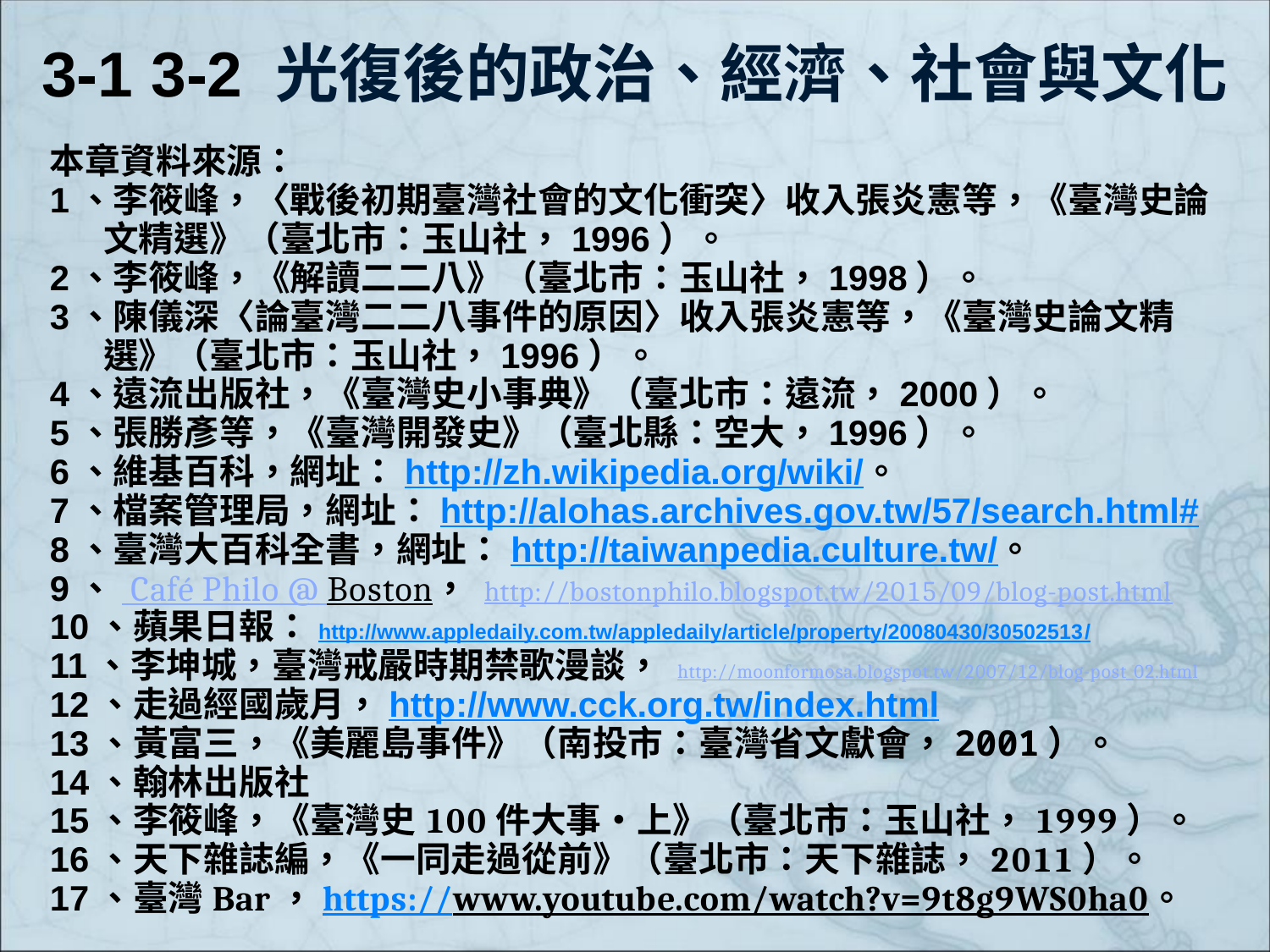

# 3-1 3-2 光復後的政治、經濟、社會與文化
本章資料來源：
1、李筱峰，〈戰後初期臺灣社會的文化衝突〉收入張炎憲等，《臺灣史論文精選》（臺北市：玉山社，1996）。
2、李筱峰，《解讀二二八》（臺北市：玉山社，1998）。
3、陳儀深〈論臺灣二二八事件的原因〉收入張炎憲等，《臺灣史論文精選》（臺北市：玉山社，1996）。
4、遠流出版社，《臺灣史小事典》（臺北市：遠流，2000）。
5、張勝彥等，《臺灣開發史》（臺北縣：空大，1996）。
6、維基百科，網址：http://zh.wikipedia.org/wiki/。
7、檔案管理局，網址：http://alohas.archives.gov.tw/57/search.html#
8、臺灣大百科全書，網址：http://taiwanpedia.culture.tw/。
9、 Café Philo @ Boston， http://bostonphilo.blogspot.tw/2015/09/blog-post.html
10、蘋果日報：http://www.appledaily.com.tw/appledaily/article/property/20080430/30502513/
11、李坤城，臺灣戒嚴時期禁歌漫談， http://moonformosa.blogspot.tw/2007/12/blog-post_02.html
12、走過經國歲月，http://www.cck.org.tw/index.html
13、黃富三，《美麗島事件》（南投市：臺灣省文獻會，2001）。
14、翰林出版社
15、李筱峰，《臺灣史100件大事•上》（臺北市：玉山社，1999）。
16、天下雜誌編，《一同走過從前》（臺北市：天下雜誌，2011）。
17、臺灣Bar，https://www.youtube.com/watch?v=9t8g9WS0ha0。